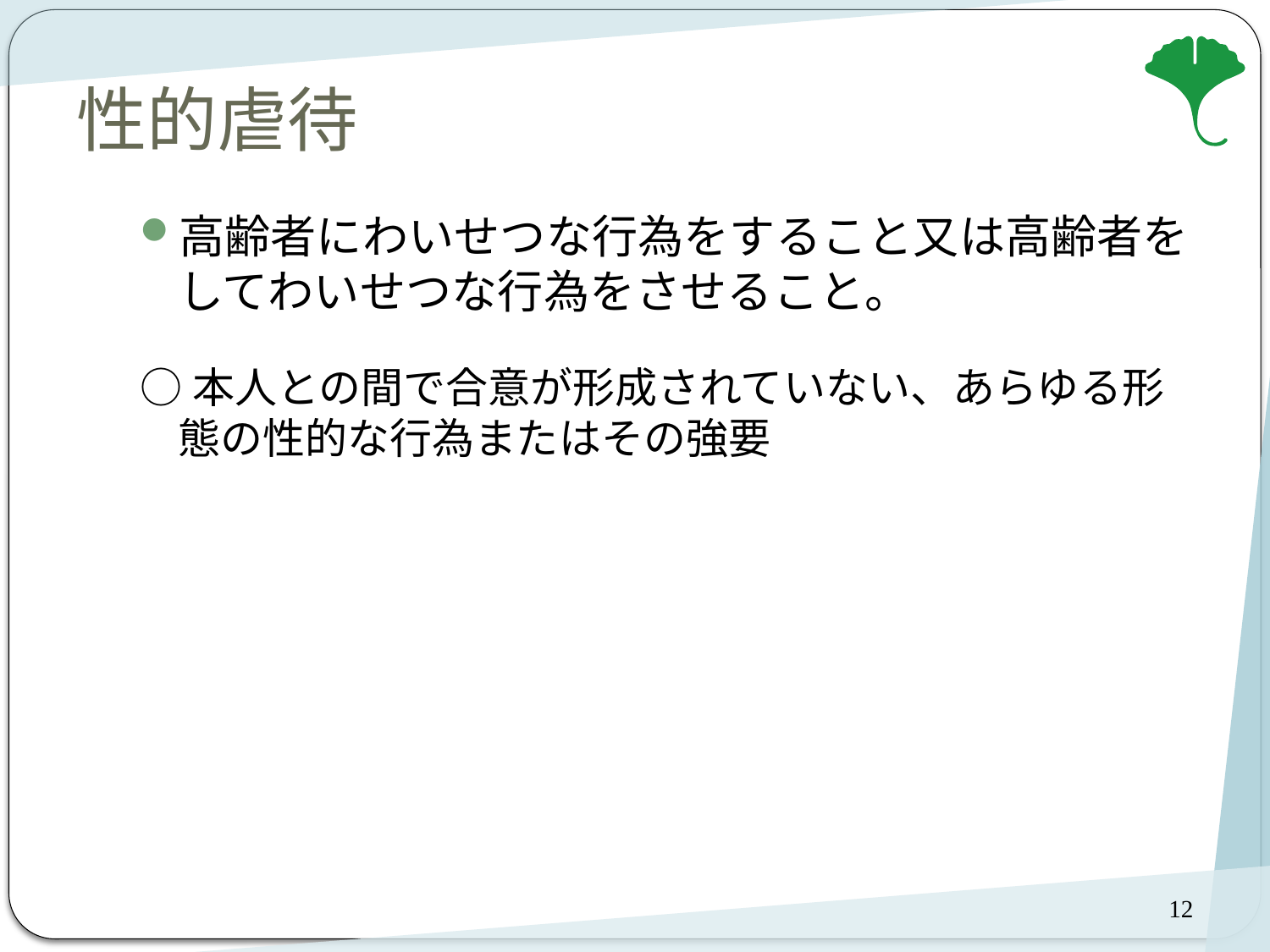

# 性的虐待
高齢者にわいせつな行為をすること又は高齢者をしてわいせつな行為をさせること。

○本人との間で合意が形成されていない、あらゆる形態の性的な行為またはその強要
12